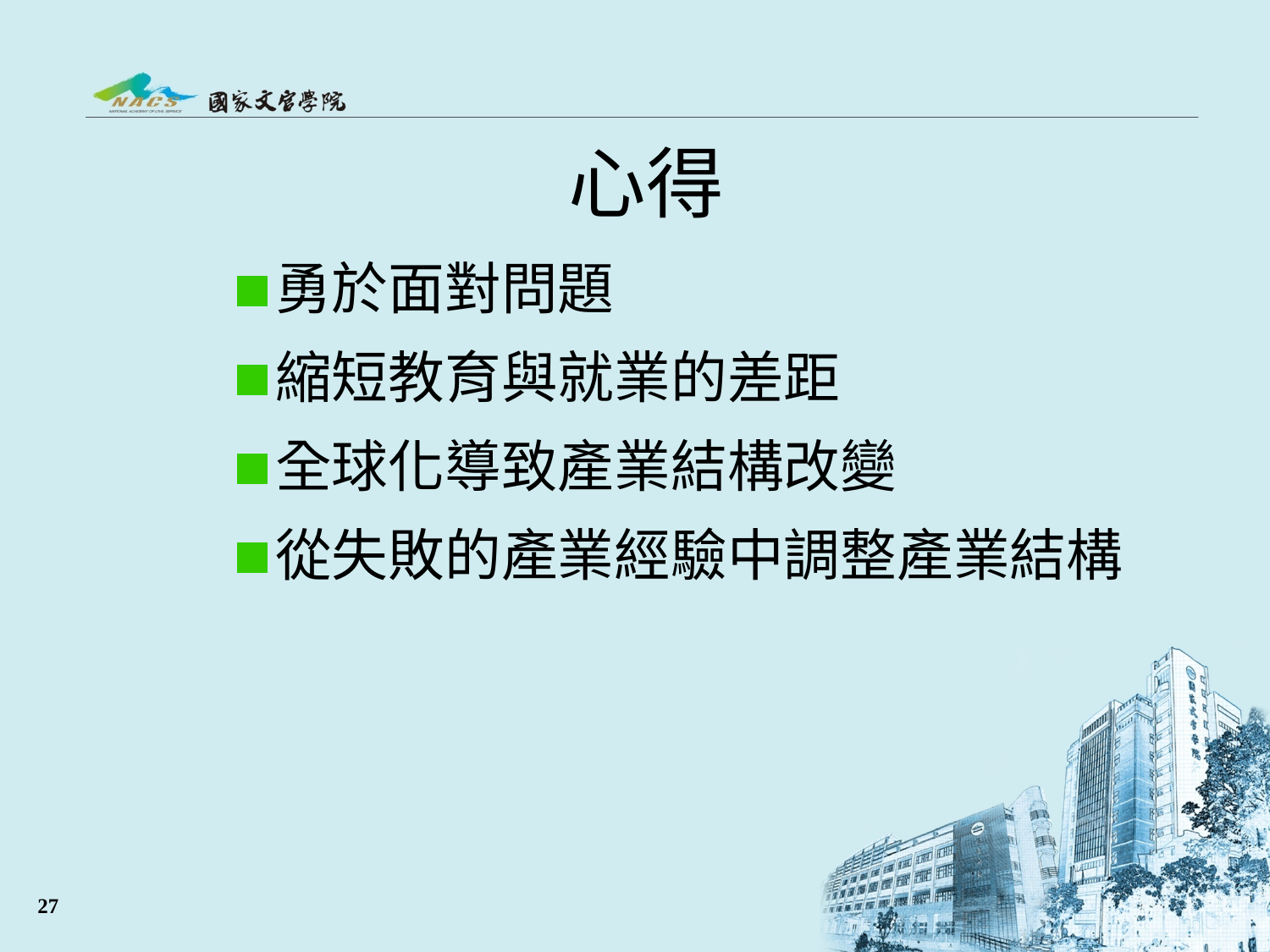

# 心得
勇於面對問題
縮短教育與就業的差距
全球化導致產業結構改變
從失敗的產業經驗中調整產業結構